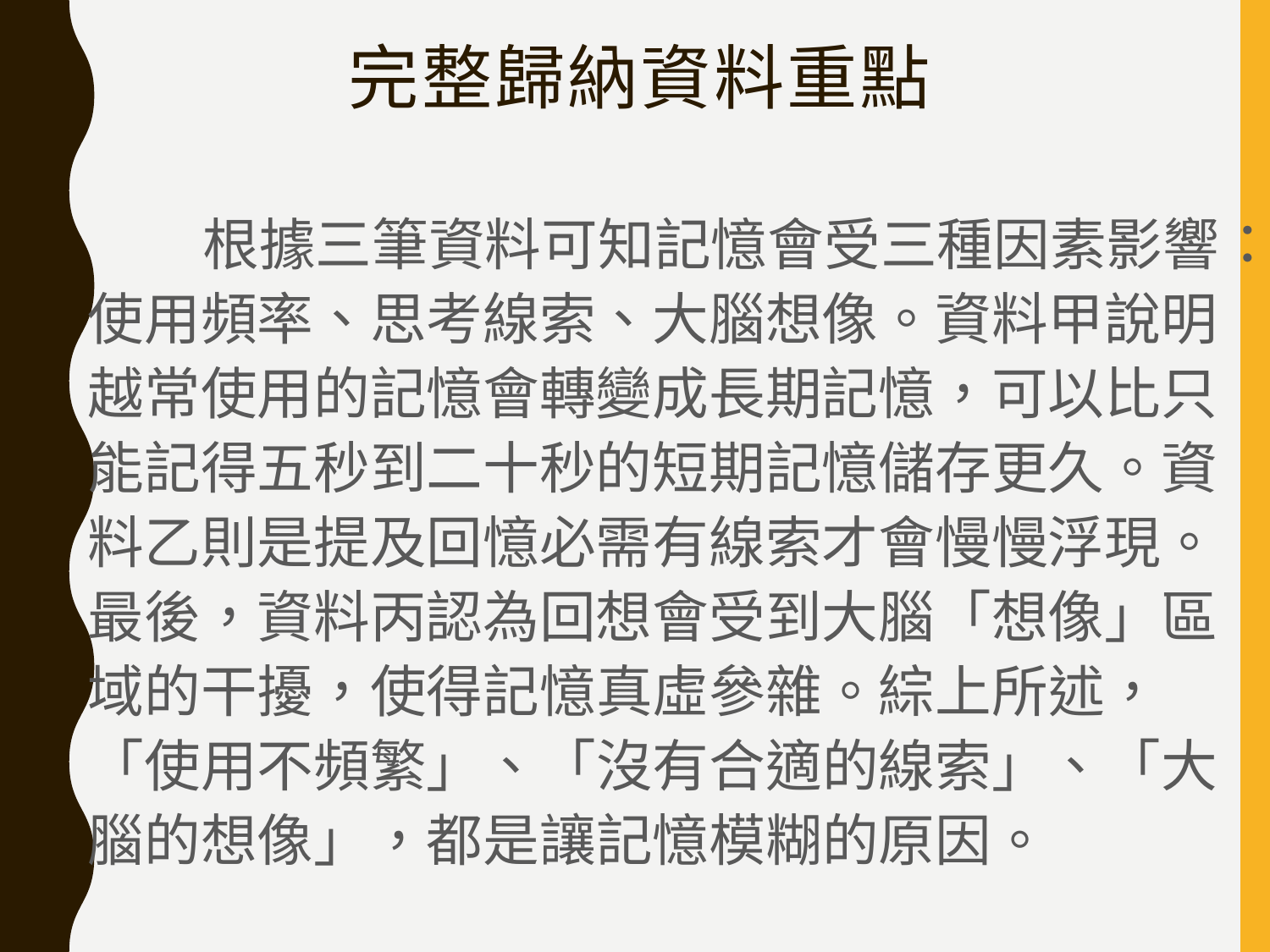

# 完整歸納資料重點
        根據三筆資料可知記憶會受三種因素影響：使用頻率、思考線索、大腦想像。資料甲說明越常使用的記憶會轉變成長期記憶，可以比只能記得五秒到二十秒的短期記憶儲存更久。資料乙則是提及回憶必需有線索才會慢慢浮現。最後，資料丙認為回想會受到大腦「想像」區域的干擾，使得記憶真虛參雜。綜上所述，「使用不頻繁」、「沒有合適的線索」、「大腦的想像」，都是讓記憶模糊的原因。